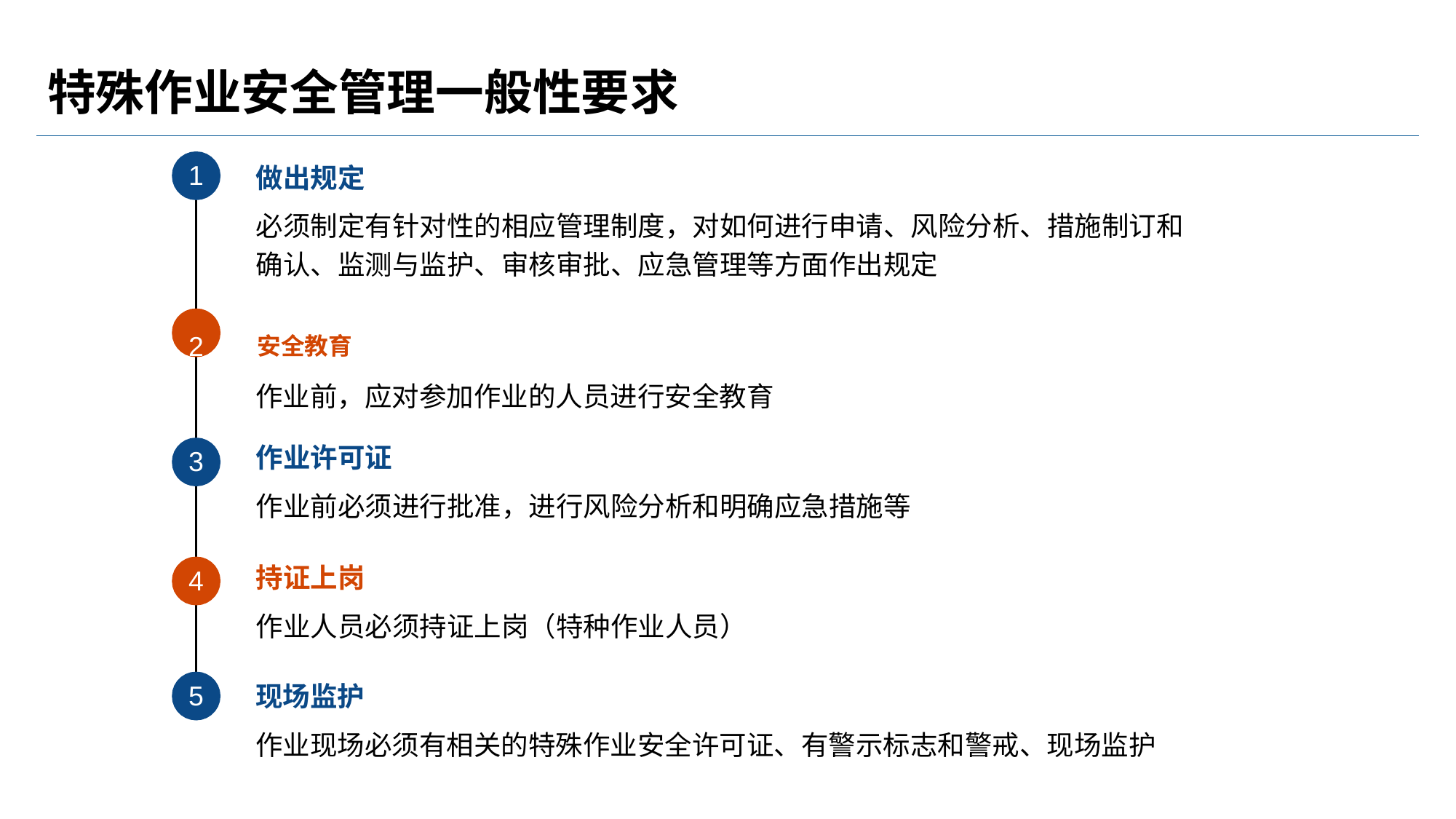

# 特殊作业安全管理一般性要求
做出规定
必须制定有针对性的相应管理制度，对如何进行申请、风险分析、措施制订和 确认、监测与监护、审核审批、应急管理等方面作出规定

1

2	安全教育
作业前，应对参加作业的人员进行安全教育

作业许可证
作业前必须进行批准，进行风险分析和明确应急措施等

3
持证上岗
作业人员必须持证上岗（特种作业人员）

4
现场监护
作业现场必须有相关的特殊作业安全许可证、有警示标志和警戒、现场监护

5
43